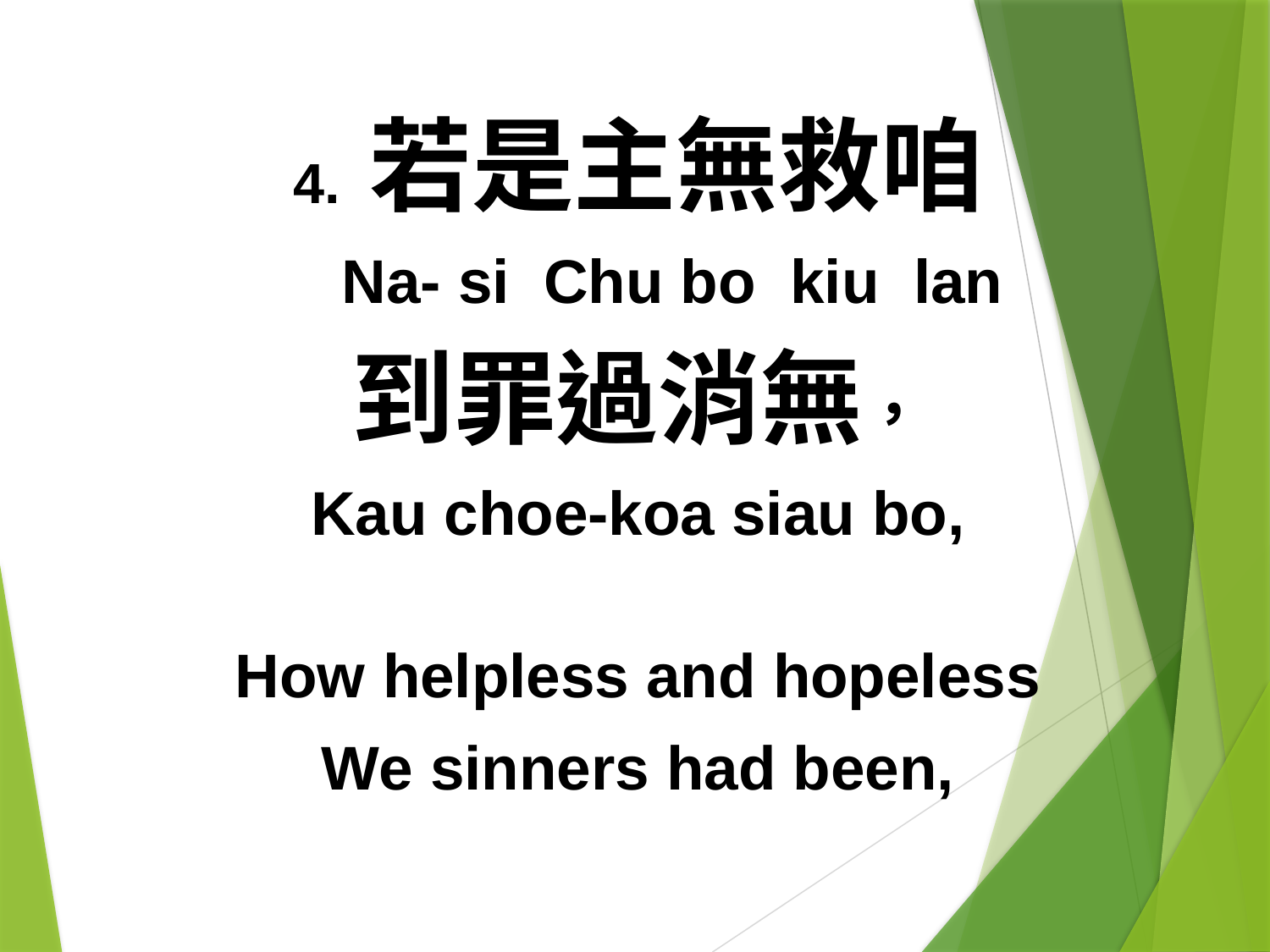

4. 若是主無救咱
    Na- si  Chu bo  kiu  lan
到罪過消無，
Kau choe-koa siau bo,

How helpless and hopeless
We sinners had been,